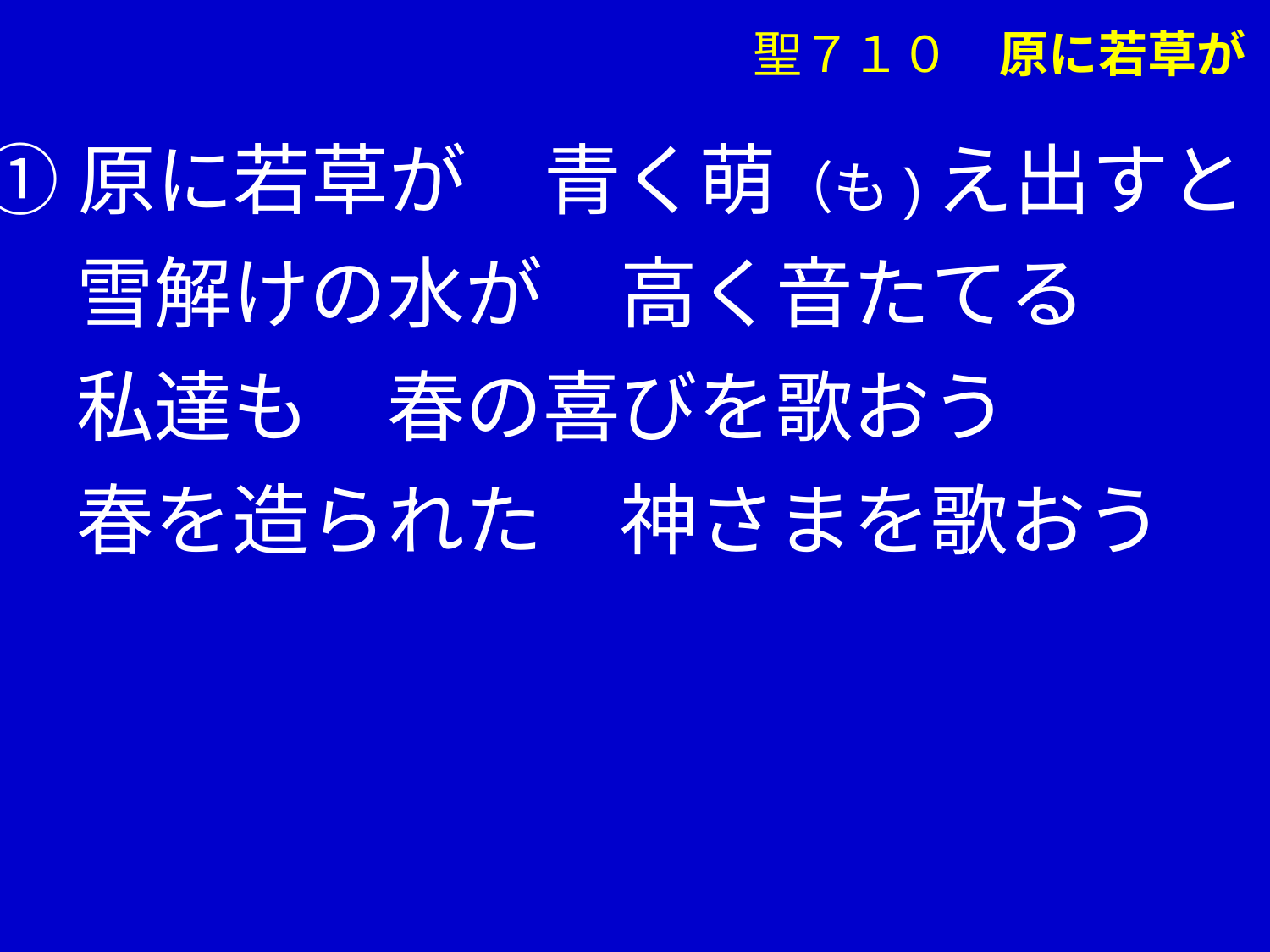

聖７１０　原に若草が
①原に若草が　青く萌（も)え出すと
　 雪解けの水が　高く音たてる
　 私達も　春の喜びを歌おう
　 春を造られた　神さまを歌おう